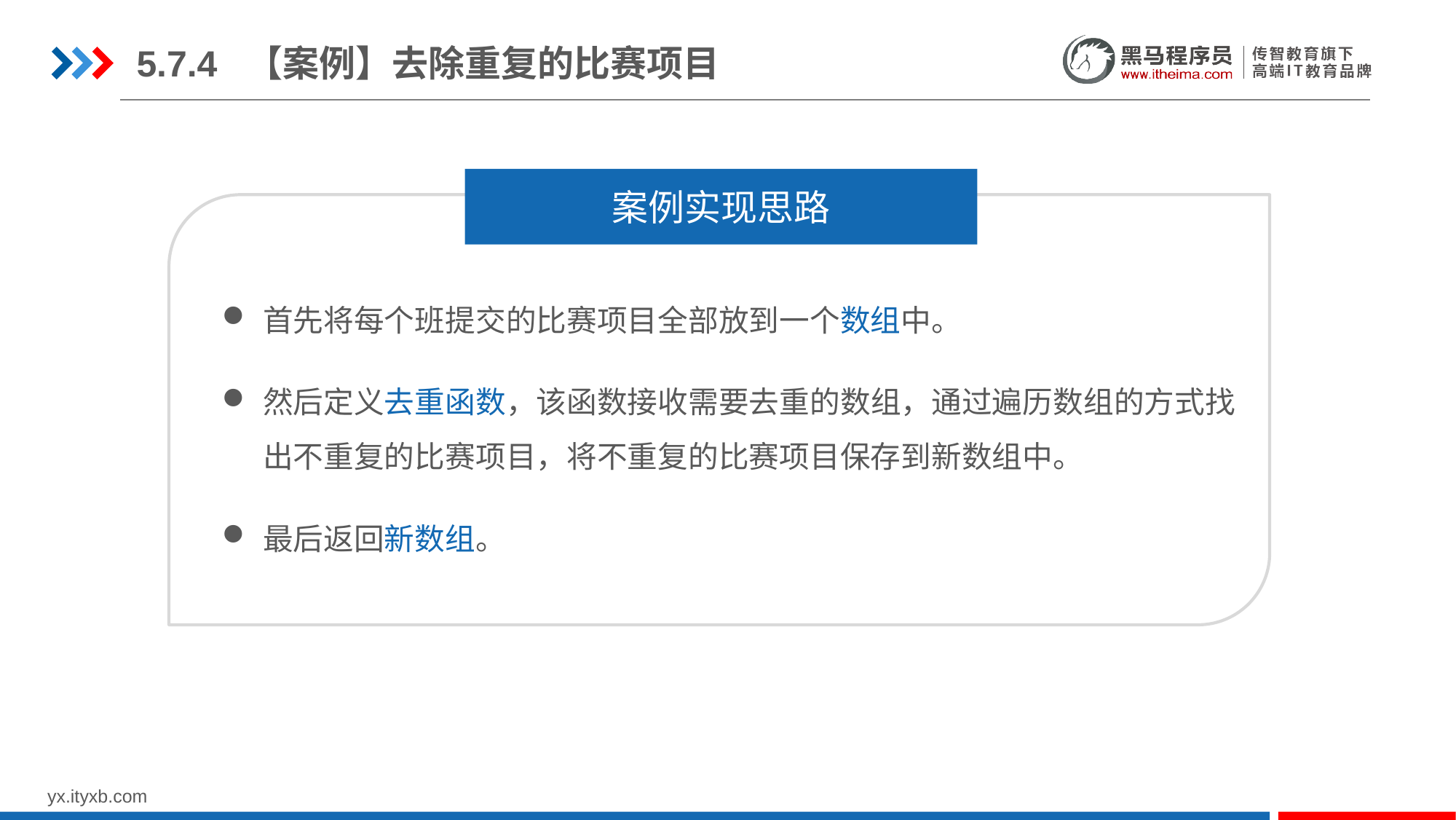

5.7.4  【案例】去除重复的比赛项目
案例实现思路

首先将每个班提交的比赛项目全部放到一个数组中。

然后定义去重函数，该函数接收需要去重的数组，通过遍历数组的方式找出不重复的比赛项目，将不重复的比赛项目保存到新数组中。

最后返回新数组。